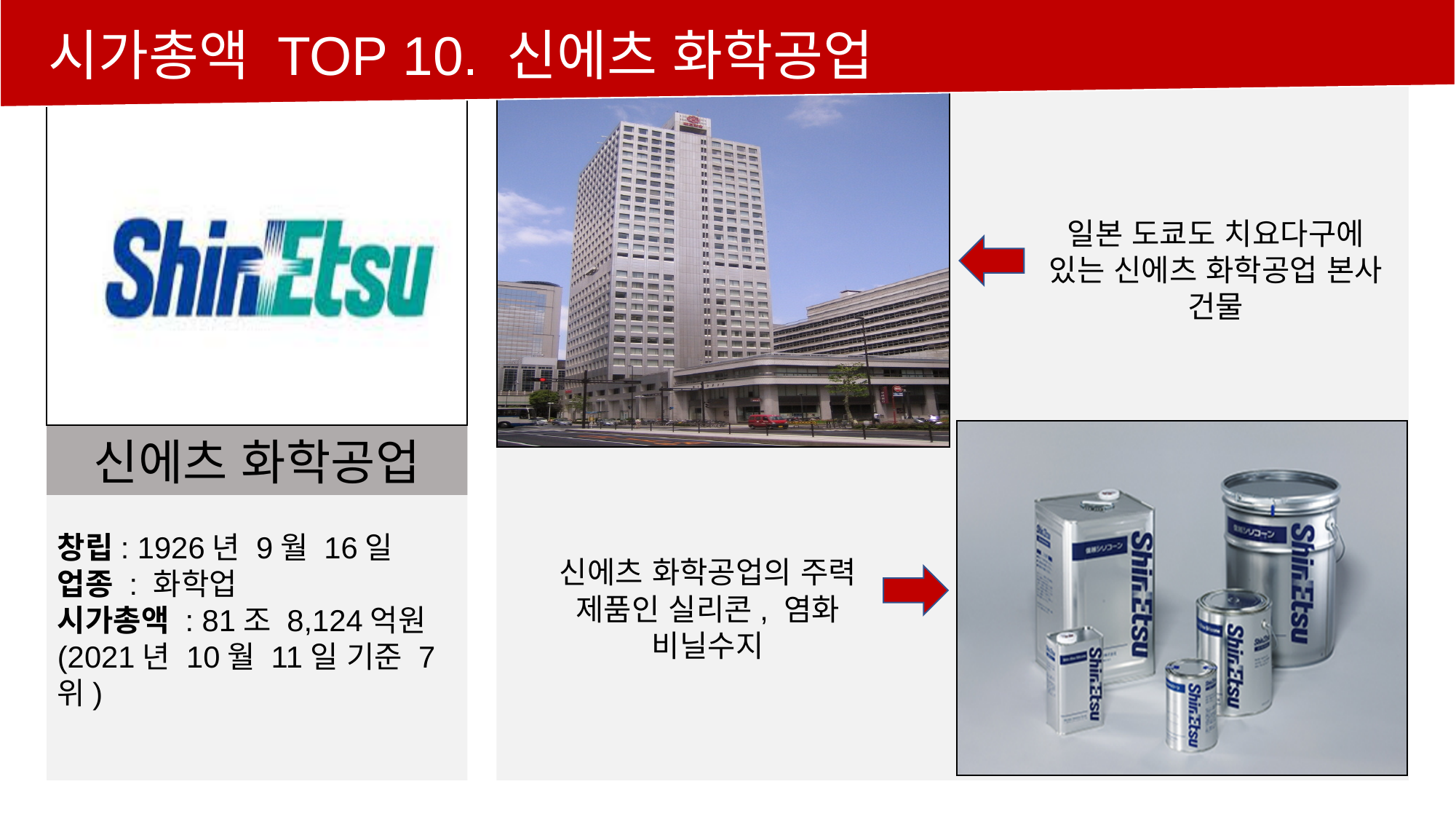

시가총액 TOP 10. 신에츠 화학공업

일본 도쿄도 치요다구에
있는 신에츠 화학공업 본사 건물

신에츠 화학공업
창립: 1926년 9월 16일
업종 : 화학업
시가총액 : 81조 8,124억원
(2021년 10월 11일 기준 7위)
신에츠 화학공업의 주력 제품인 실리콘, 염화 비닐수지